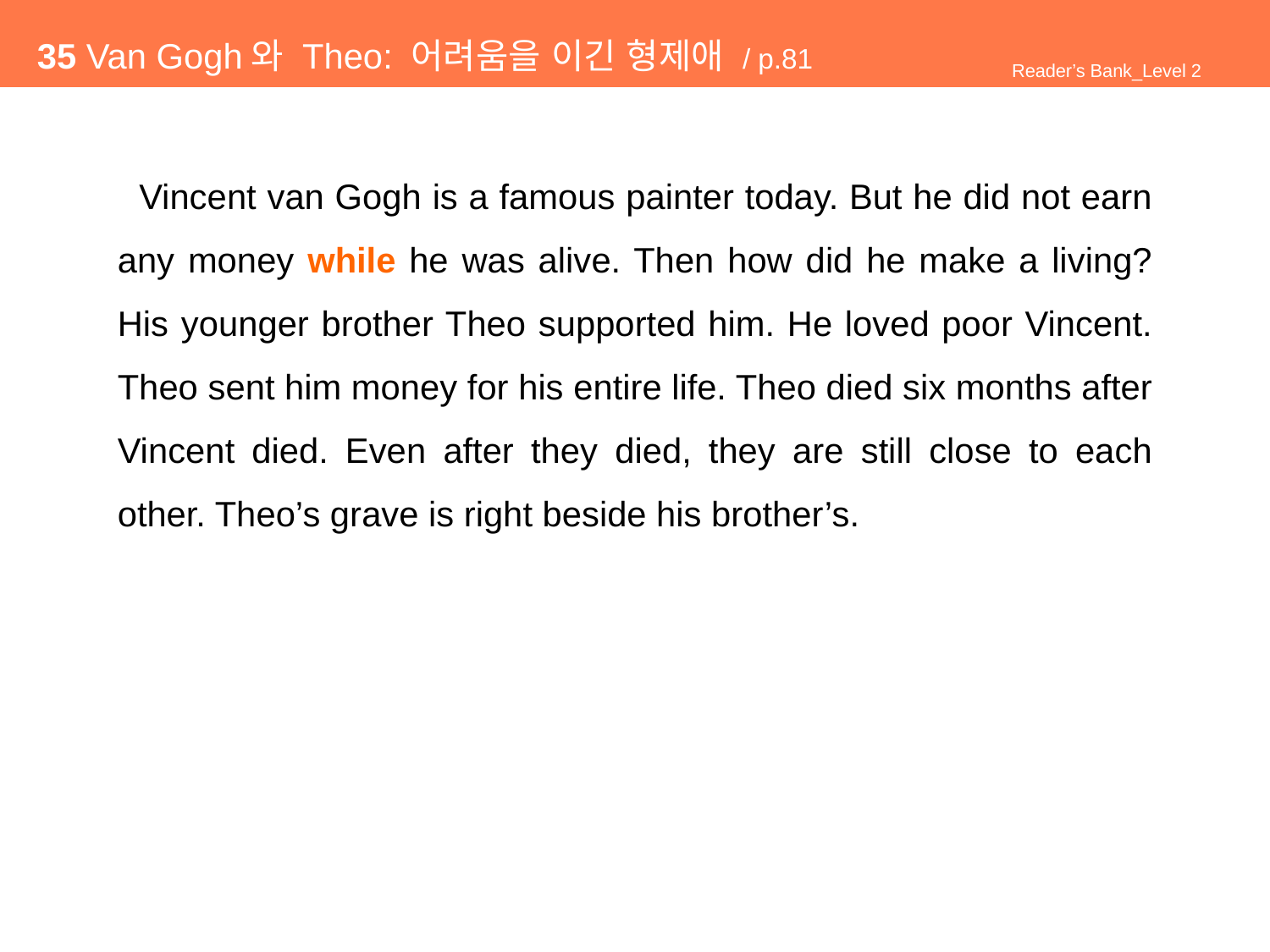

# 35 Van Gogh와 Theo: 어려움을 이긴 형제애 / p.81
Reader’s Bank_Level 2
  Vincent van Gogh is a famous painter today. But he did not earn any money while he was alive. Then how did he make a living? His younger brother Theo supported him. He loved poor Vincent. Theo sent him money for his entire life. Theo died six months after Vincent died. Even after they died, they are still close to each other. Theo’s grave is right beside his brother’s.